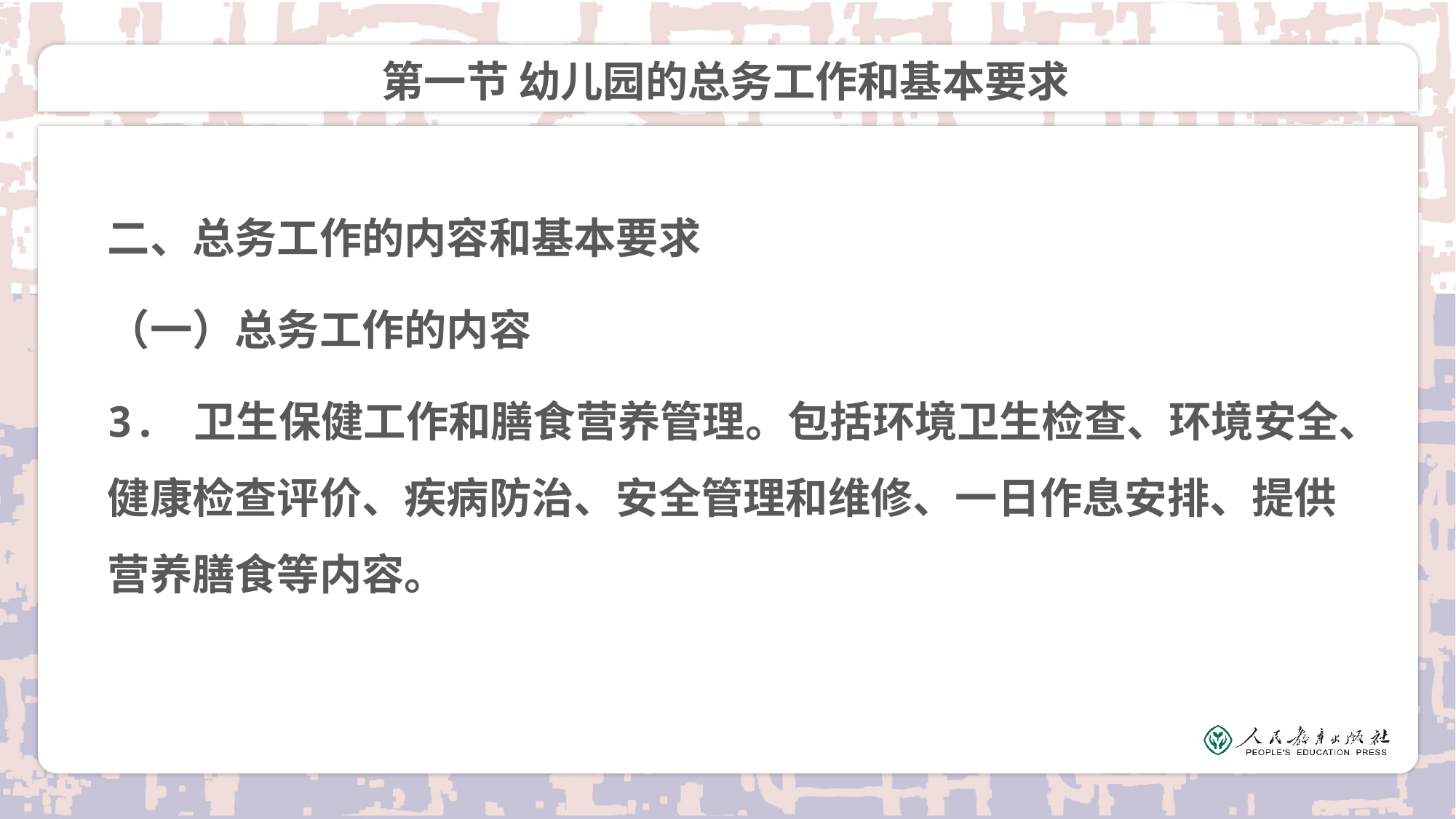

# 第一节 幼儿园的总务工作和基本要求
二、总务工作的内容和基本要求
（一）总务工作的内容
3. 卫生保健工作和膳食营养管理。包括环境卫生检查、环境安全、健康检查评价、疾病防治、安全管理和维修、一日作息安排、提供营养膳食等内容。